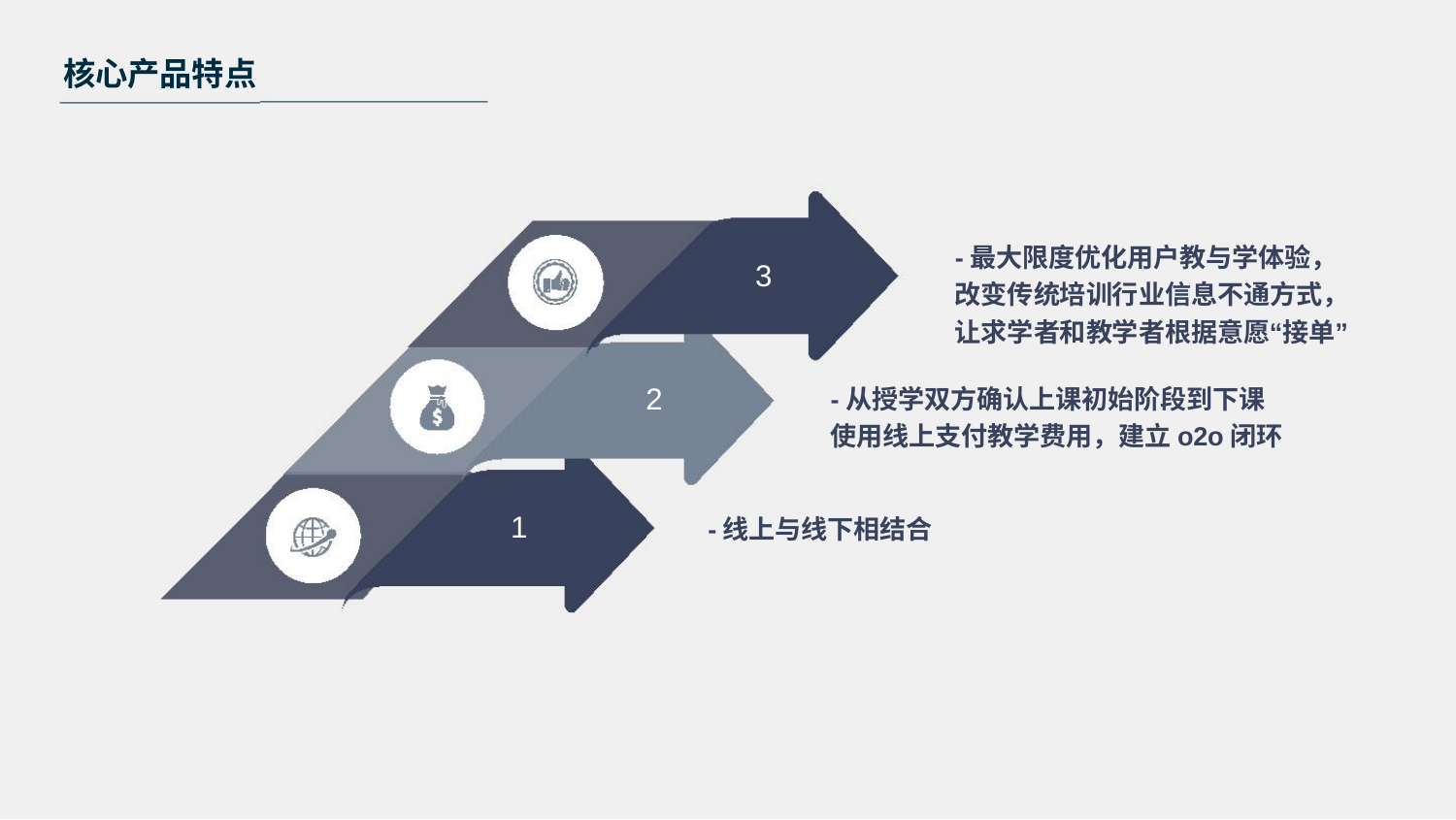

核心产品特点
-最大限度优化用户教与学体验，
改变传统培训行业信息不通方式，
让求学者和教学者根据意愿“接单”
3
2
-从授学双方确认上课初始阶段到下课
使用线上支付教学费用，建立o2o闭环
1
-线上与线下相结合